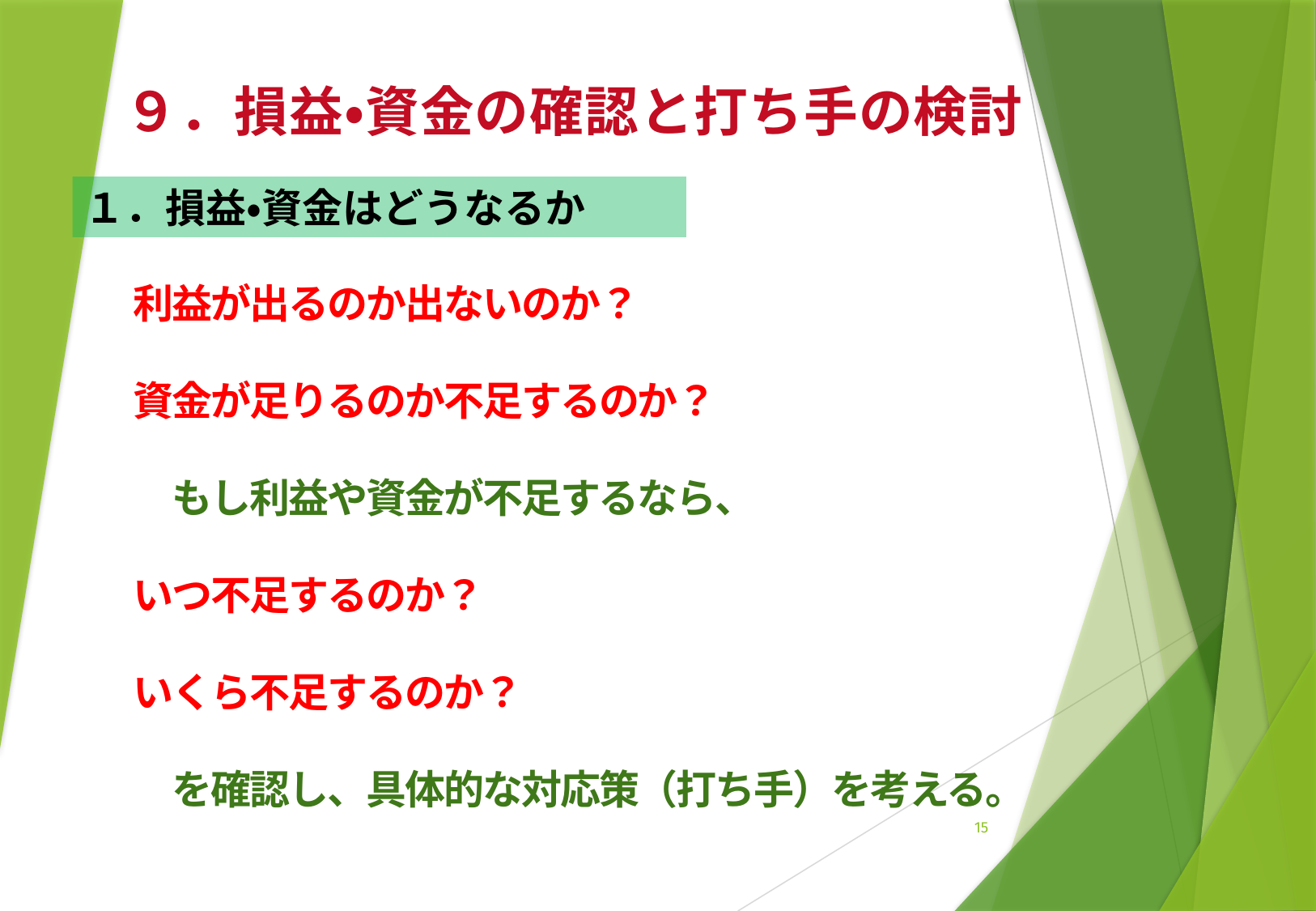

９．損益・資金の確認と打ち手の検討
１．損益・資金はどうなるか
　　利益が出るのか出ないのか？

　　資金が足りるのか不足するのか？

　　　もし利益や資金が不足するなら、

　　いつ不足するのか？

　　いくら不足するのか？

　　　を確認し、具体的な対応策（打ち手）を考える。
15